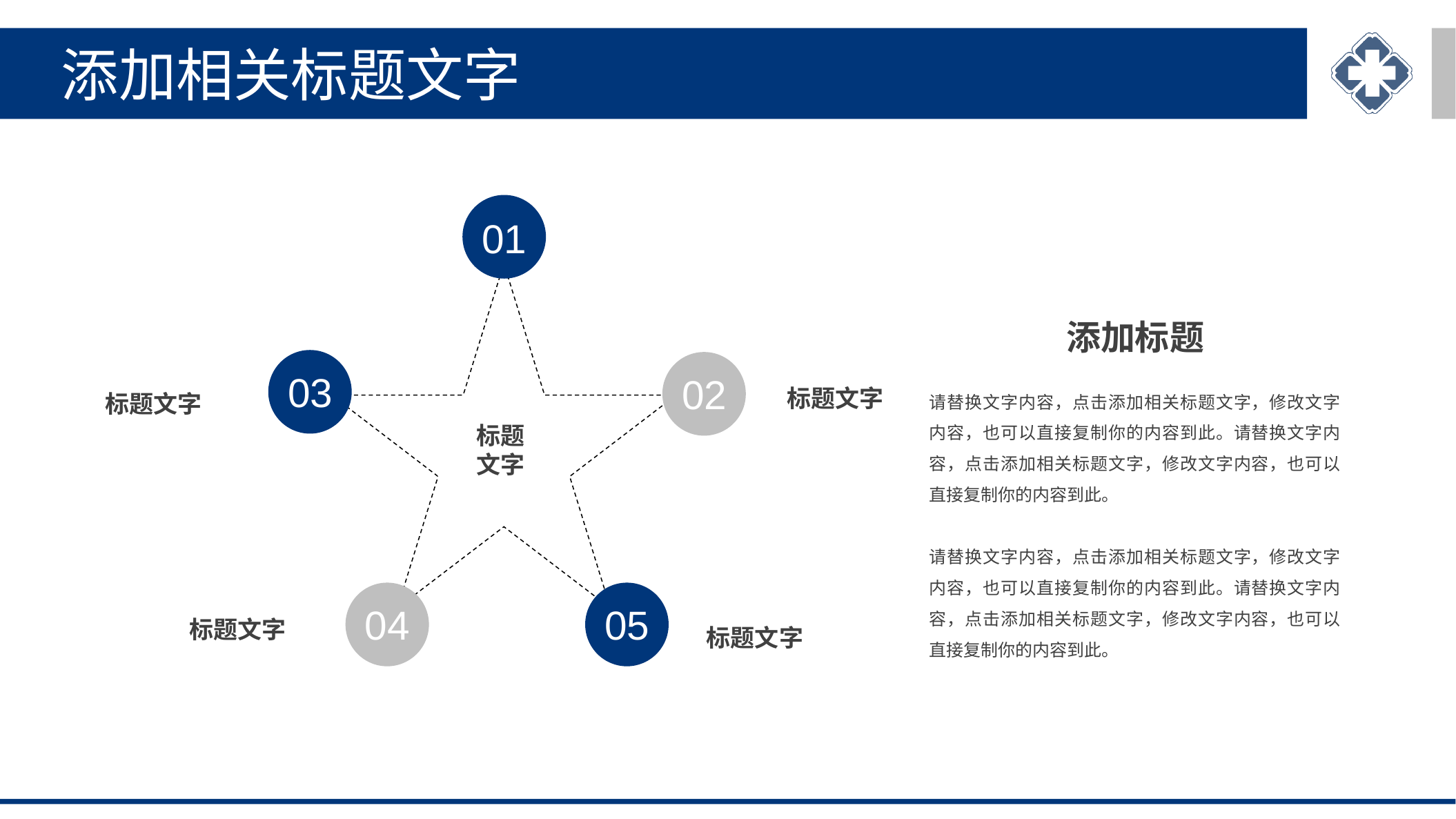

添加相关标题文字

01

03

02
标题文字
标题文字

标题
文字

04

05
标题文字
标题文字
添加标题

请替换文字内容，点击添加相关标题文字，修改文字内容，也可以直接复制你的内容到此。请替换文字内容，点击添加相关标题文字，修改文字内容，也可以直接复制你的内容到此。

请替换文字内容，点击添加相关标题文字，修改文字内容，也可以直接复制你的内容到此。请替换文字内容，点击添加相关标题文字，修改文字内容，也可以直接复制你的内容到此。